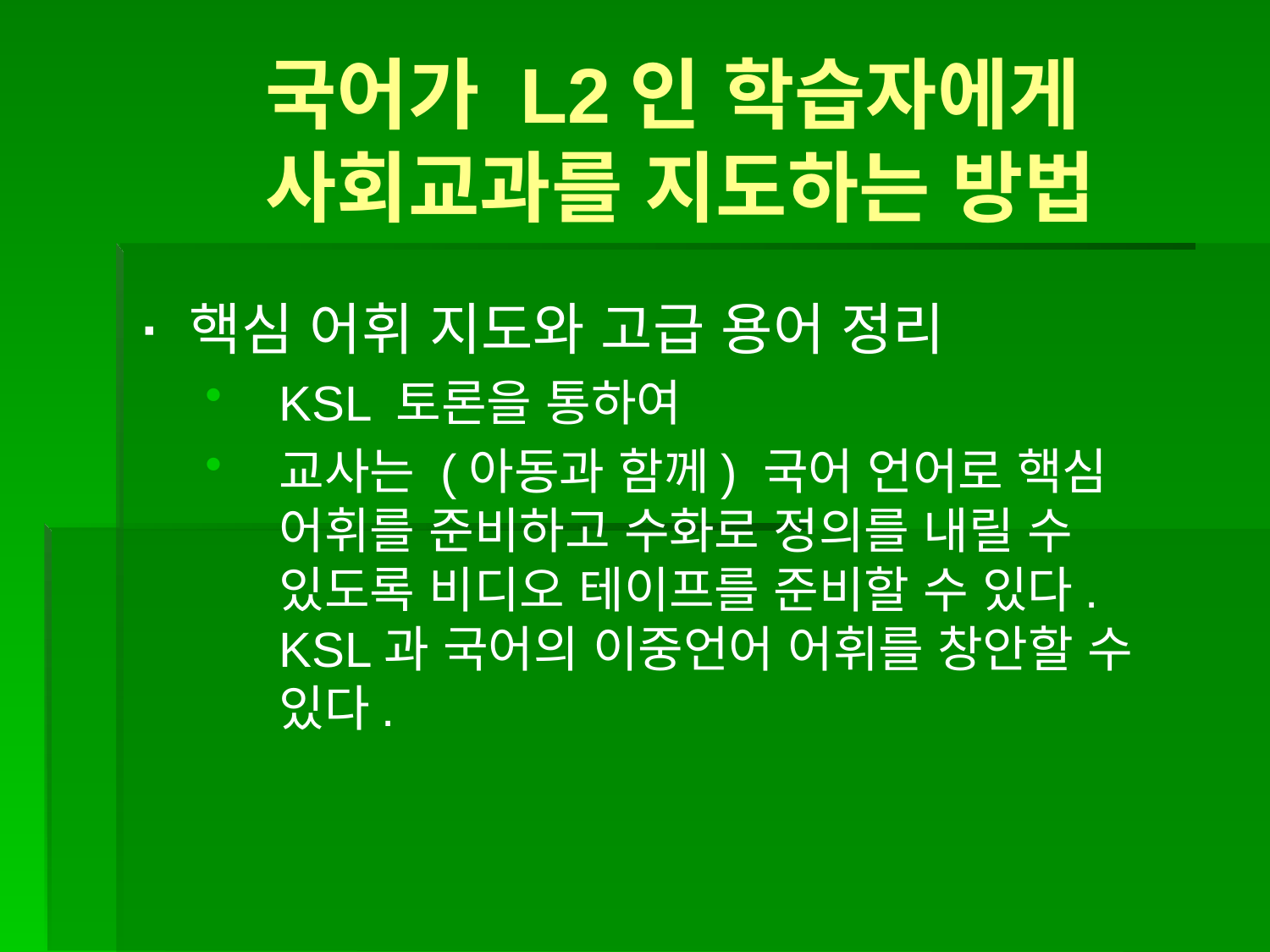

국어가 L2인 학습자에게
사회교과를 지도하는 방법
· 핵심 어휘 지도와 고급 용어 정리
KSL 토론을 통하여
교사는 (아동과 함께) 국어 언어로 핵심 어휘를 준비하고 수화로 정의를 내릴 수 있도록 비디오 테이프를 준비할 수 있다. KSL과 국어의 이중언어 어휘를 창안할 수 있다.